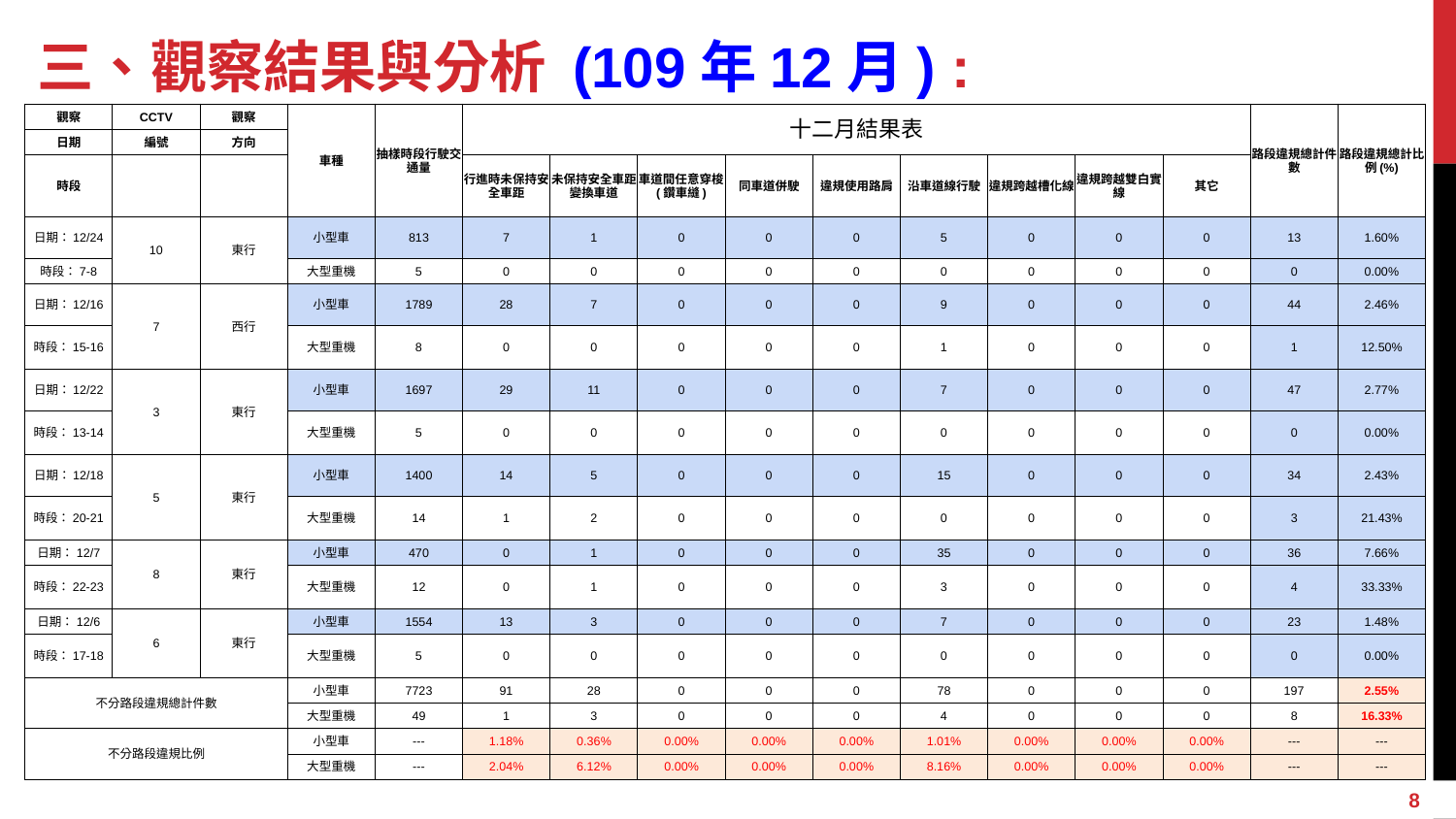

# 三、觀察結果與分析 (109年12月) :
| 觀察 | CCTV | 觀察 | 車種 | 抽樣時段行駛交通量 | 十二月結果表 |  |  |  |  |  |  |  |  | 路段違規總計件數 | 路段違規總計比例(%) |
| --- | --- | --- | --- | --- | --- | --- | --- | --- | --- | --- | --- | --- | --- | --- | --- |
| 日期 | 編號 | 方向 |  |  |  |  |  |  |  |  |  |  |  |  |  |
| 時段 |  |  |  |  | 行進時未保持安全車距 | 未保持安全車距變換車道 | 車道間任意穿梭(鑽車縫) | 同車道併駛 | 違規使用路肩 | 沿車道線行駛 | 違規跨越槽化線 | 違規跨越雙白實線 | 其它 |  |  |
| 日期：12/24 | 10 | 東行 | 小型車 | 813 | 7 | 1 | 0 | 0 | 0 | 5 | 0 | 0 | 0 | 13 | 1.60% |
| 時段：7-8 |  |  | 大型重機 | 5 | 0 | 0 | 0 | 0 | 0 | 0 | 0 | 0 | 0 | 0 | 0.00% |
| 日期：12/16 | 7 | 西行 | 小型車 | 1789 | 28 | 7 | 0 | 0 | 0 | 9 | 0 | 0 | 0 | 44 | 2.46% |
| 時段：15-16 |  |  | 大型重機 | 8 | 0 | 0 | 0 | 0 | 0 | 1 | 0 | 0 | 0 | 1 | 12.50% |
| 日期：12/22 | 3 | 東行 | 小型車 | 1697 | 29 | 11 | 0 | 0 | 0 | 7 | 0 | 0 | 0 | 47 | 2.77% |
| 時段：13-14 |  |  | 大型重機 | 5 | 0 | 0 | 0 | 0 | 0 | 0 | 0 | 0 | 0 | 0 | 0.00% |
| 日期：12/18 | 5 | 東行 | 小型車 | 1400 | 14 | 5 | 0 | 0 | 0 | 15 | 0 | 0 | 0 | 34 | 2.43% |
| 時段：20-21 |  |  | 大型重機 | 14 | 1 | 2 | 0 | 0 | 0 | 0 | 0 | 0 | 0 | 3 | 21.43% |
| 日期：12/7 | 8 | 東行 | 小型車 | 470 | 0 | 1 | 0 | 0 | 0 | 35 | 0 | 0 | 0 | 36 | 7.66% |
| 時段：22-23 |  |  | 大型重機 | 12 | 0 | 1 | 0 | 0 | 0 | 3 | 0 | 0 | 0 | 4 | 33.33% |
| 日期：12/6 | 6 | 東行 | 小型車 | 1554 | 13 | 3 | 0 | 0 | 0 | 7 | 0 | 0 | 0 | 23 | 1.48% |
| 時段：17-18 |  |  | 大型重機 | 5 | 0 | 0 | 0 | 0 | 0 | 0 | 0 | 0 | 0 | 0 | 0.00% |
| 不分路段違規總計件數 |  |  | 小型車 | 7723 | 91 | 28 | 0 | 0 | 0 | 78 | 0 | 0 | 0 | 197 | 2.55% |
|  |  |  | 大型重機 | 49 | 1 | 3 | 0 | 0 | 0 | 4 | 0 | 0 | 0 | 8 | 16.33% |
| 不分路段違規比例 |  |  | 小型車 | --- | 1.18% | 0.36% | 0.00% | 0.00% | 0.00% | 1.01% | 0.00% | 0.00% | 0.00% | --- | --- |
|  |  |  | 大型重機 | --- | 2.04% | 6.12% | 0.00% | 0.00% | 0.00% | 8.16% | 0.00% | 0.00% | 0.00% | --- | --- |
8